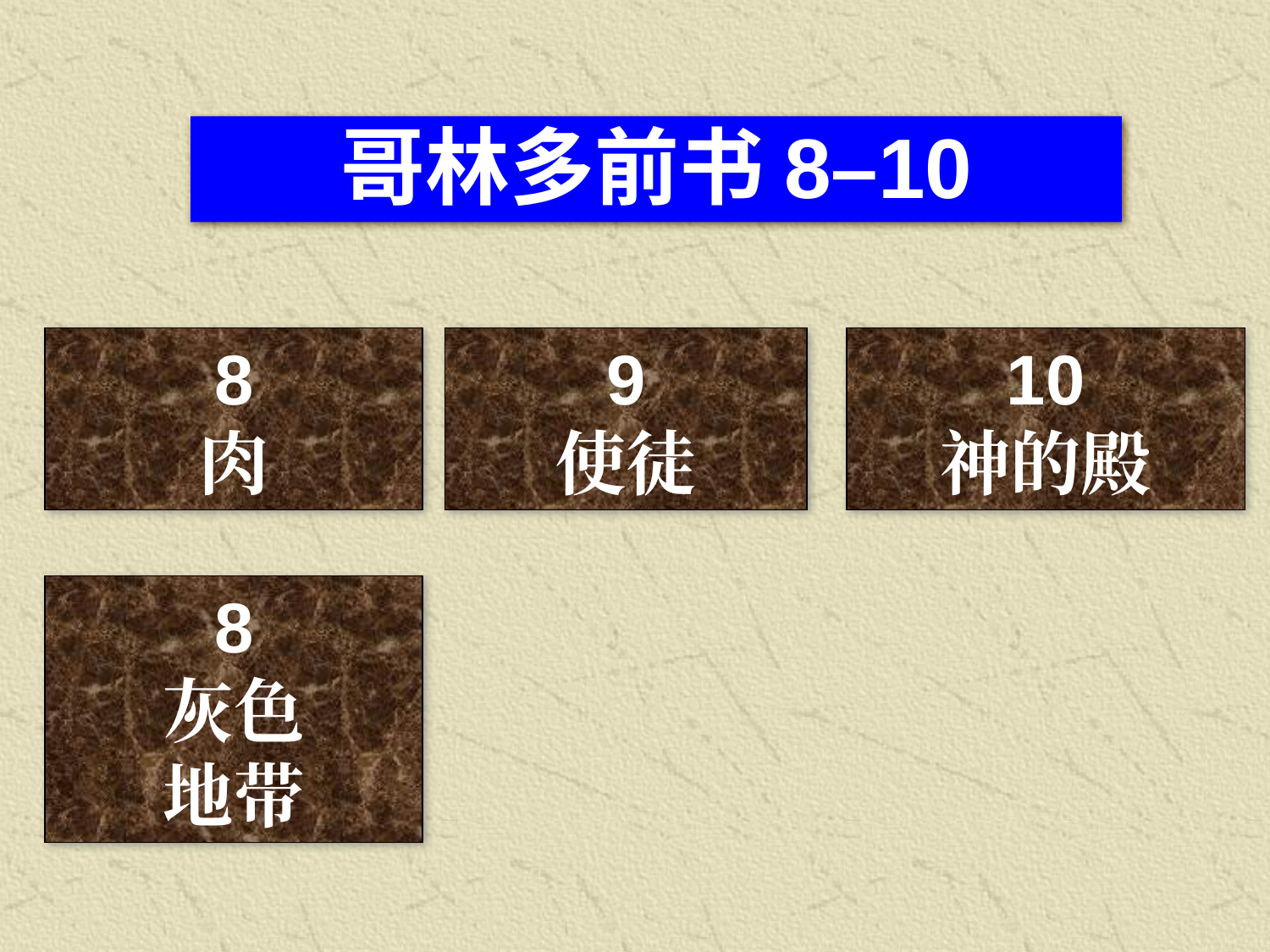

哥林多前书8–10
8
肉
9
使徒
10
神的殿
8
灰色
地带